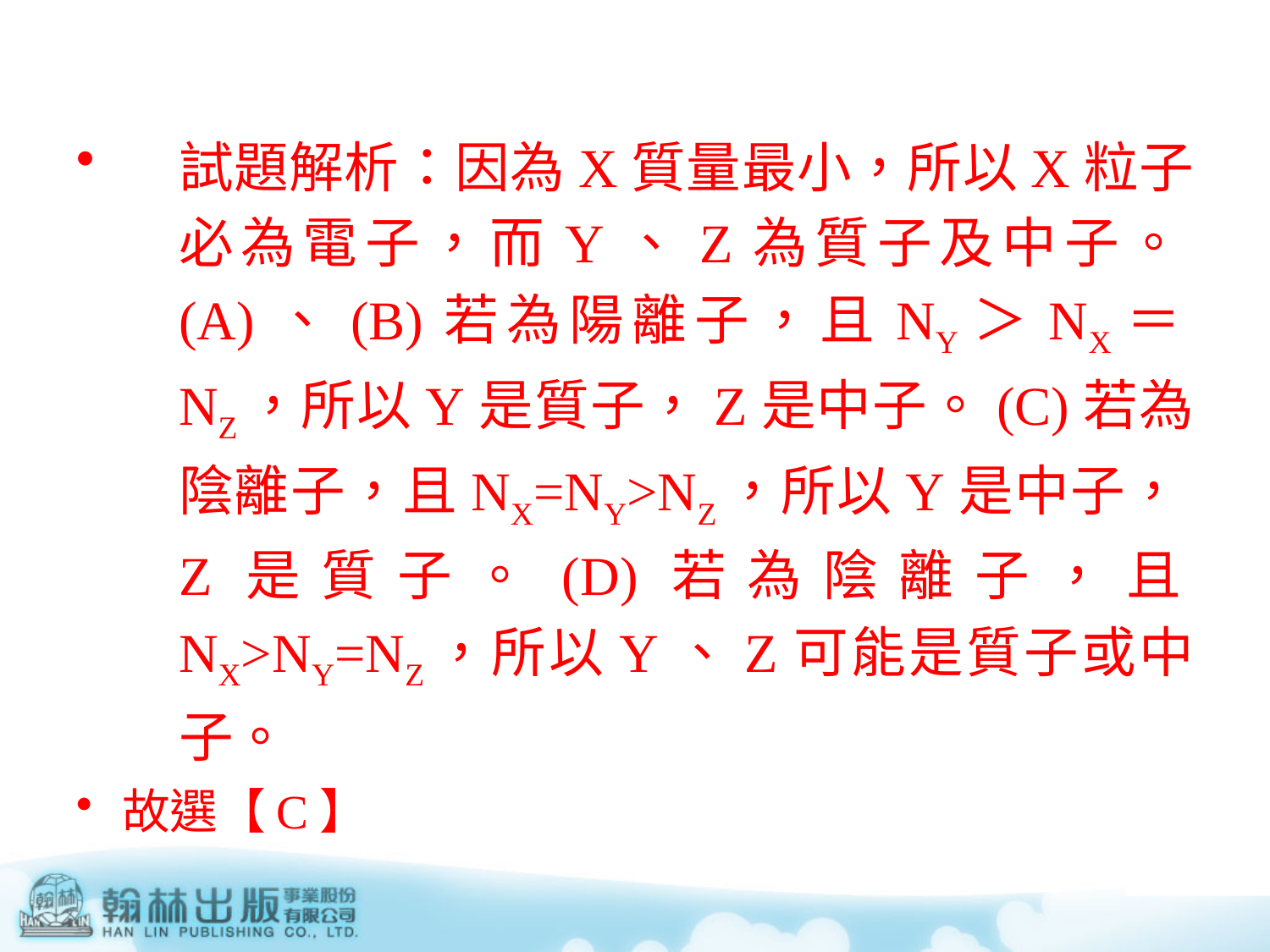

試題解析：因為X質量最小，所以X粒子必為電子，而Y、Z為質子及中子。(A)、(B)若為陽離子，且NY＞NX＝NZ，所以Y是質子，Z是中子。(C)若為陰離子，且NX=NY>NZ，所以Y是中子，Z是質子。(D)若為陰離子，且NX>NY=NZ，所以Y、Z可能是質子或中子。
故選【C】